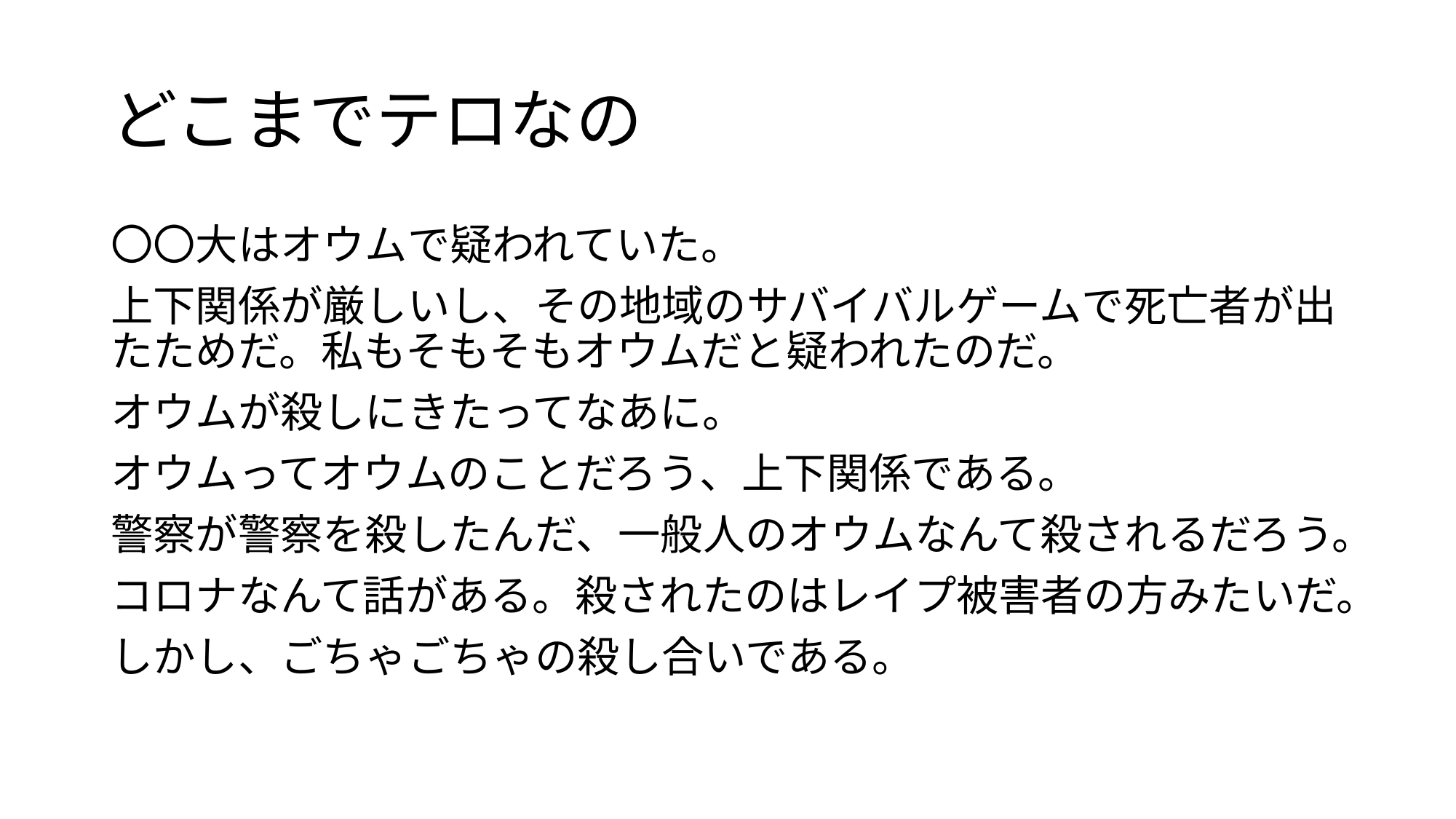

# どこまでテロなの
〇〇大はオウムで疑われていた。
上下関係が厳しいし、その地域のサバイバルゲームで死亡者が出たためだ。私もそもそもオウムだと疑われたのだ。
オウムが殺しにきたってなあに。
オウムってオウムのことだろう、上下関係である。
警察が警察を殺したんだ、一般人のオウムなんて殺されるだろう。
コロナなんて話がある。殺されたのはレイプ被害者の方みたいだ。
しかし、ごちゃごちゃの殺し合いである。